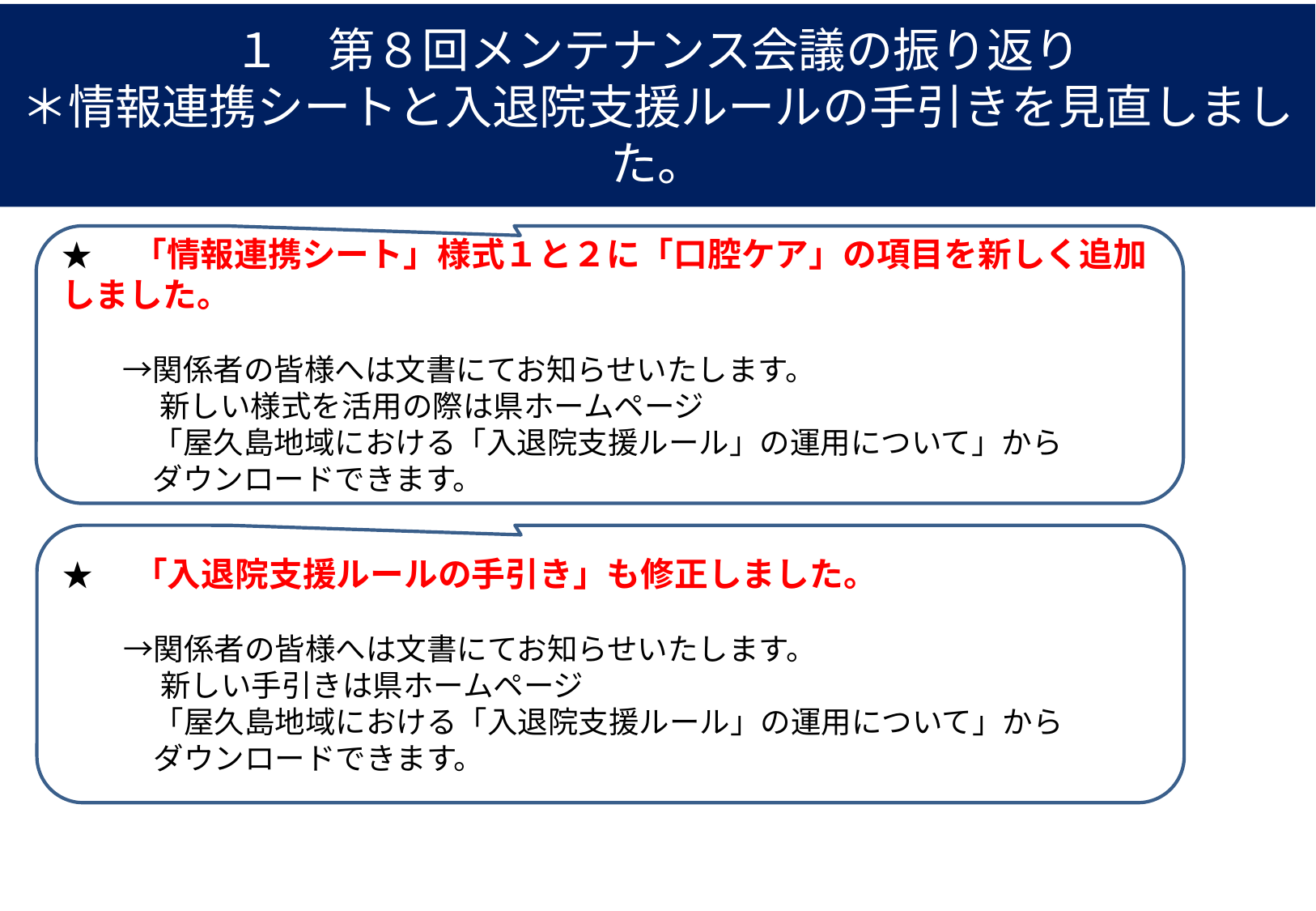

# １　第８回メンテナンス会議の振り返り ＊情報連携シートと入退院支援ルールの手引きを見直しました。
★　「情報連携シート」様式１と２に「口腔ケア」の項目を新しく追加しました。

　　→関係者の皆様へは文書にてお知らせいたします。
　　　 新しい様式を活用の際は県ホームページ
　　　「屋久島地域における「入退院支援ルール」の運用について」から
　　　ダウンロードできます。
★　「入退院支援ルールの手引き」も修正しました。

　　→関係者の皆様へは文書にてお知らせいたします。
　　　 新しい手引きは県ホームページ
　　　「屋久島地域における「入退院支援ルール」の運用について」から
　　　ダウンロードできます。